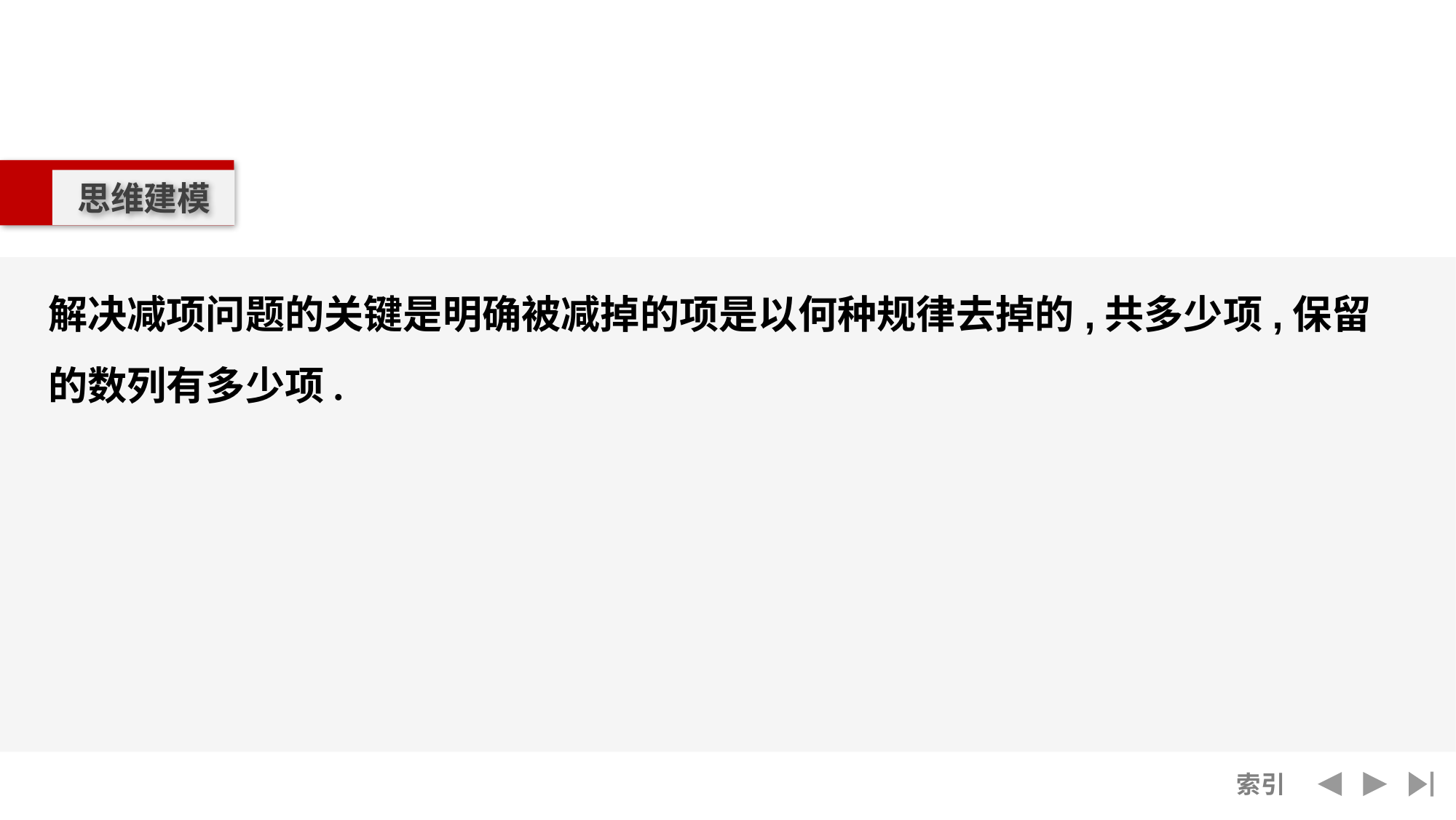

思维建模

解决减项问题的关键是明确被减掉的项是以何种规律去掉的,共多少项,保留的数列有多少项.